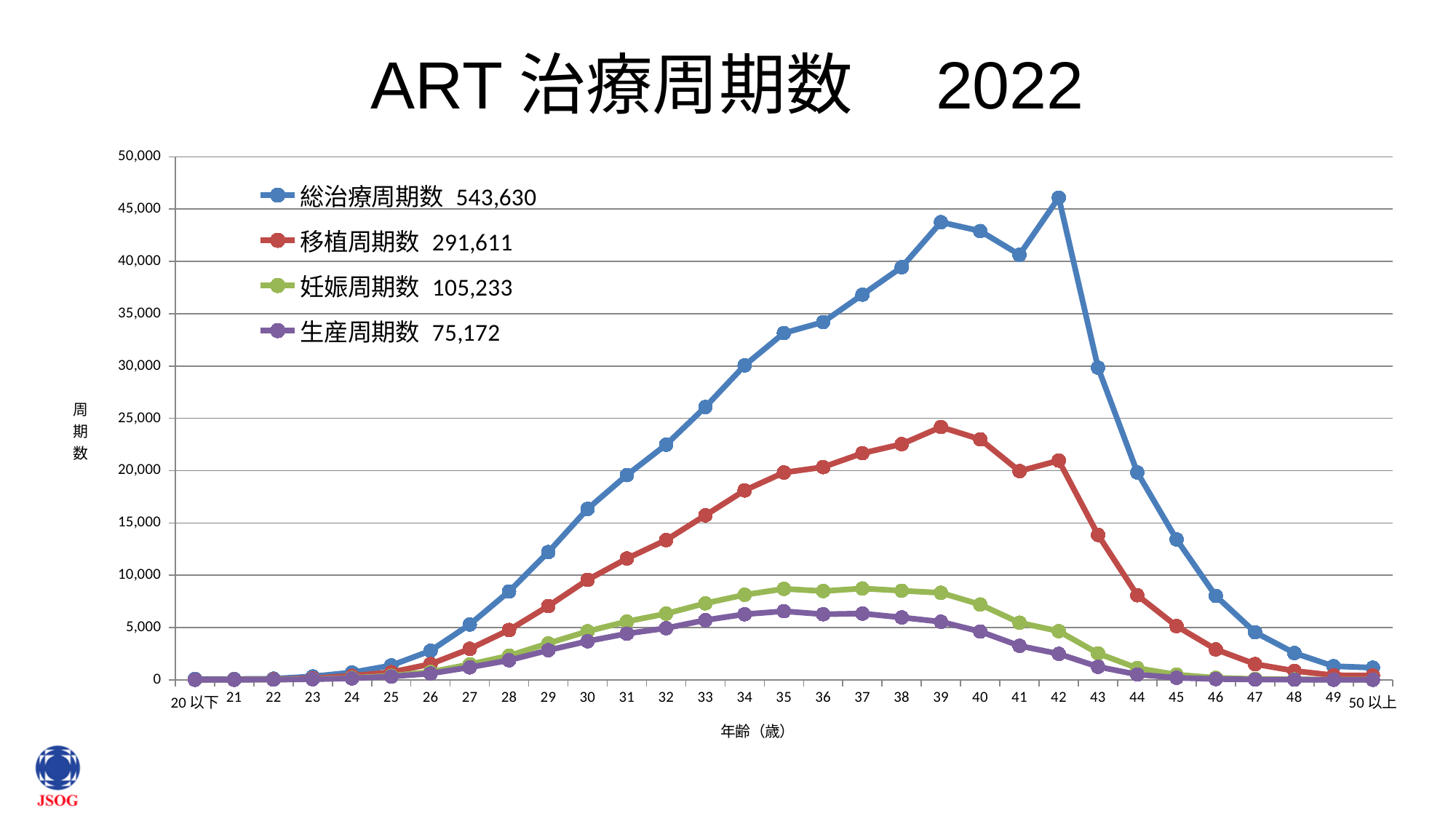

# ART治療周期数　2022

### Chart

| Category | 総治療周期数 543,630 | 移植周期数 291,611 | 妊娠周期数 105,233 | 生産周期数 75,172 |
|---|---|---|---|---|
| 20以下 | 80.0 | 8.0 | 4.0 | 3.0 |
| 21 | 73.0 | 32.0 | 13.0 | 9.0 |
| 22 | 106.0 | 46.0 | 25.0 | 18.0 |
| 23 | 321.0 | 155.0 | 72.0 | 60.0 |
| 24 | 704.0 | 379.0 | 182.0 | 141.0 |
| 25 | 1375.0 | 730.0 | 386.0 | 317.0 |
| 26 | 2777.0 | 1507.0 | 752.0 | 603.0 |
| 27 | 5290.0 | 2961.0 | 1477.0 | 1193.0 |
| 28 | 8452.0 | 4764.0 | 2306.0 | 1869.0 |
| 29 | 12217.0 | 7054.0 | 3489.0 | 2831.0 |
| 30 | 16342.0 | 9563.0 | 4639.0 | 3692.0 |
| 31 | 19571.0 | 11596.0 | 5574.0 | 4415.0 |
| 32 | 22481.0 | 13366.0 | 6323.0 | 4939.0 |
| 33 | 26083.0 | 15732.0 | 7312.0 | 5704.0 |
| 34 | 30060.0 | 18109.0 | 8132.0 | 6268.0 |
| 35 | 33153.0 | 19818.0 | 8702.0 | 6558.0 |
| 36 | 34198.0 | 20337.0 | 8486.0 | 6271.0 |
| 37 | 36825.0 | 21664.0 | 8734.0 | 6335.0 |
| 38 | 39450.0 | 22535.0 | 8522.0 | 5960.0 |
| 39 | 43750.0 | 24167.0 | 8320.0 | 5550.0 |
| 40 | 42903.0 | 22990.0 | 7199.0 | 4616.0 |
| 41 | 40639.0 | 19954.0 | 5460.0 | 3249.0 |
| 42 | 46095.0 | 20960.0 | 4651.0 | 2484.0 |
| 43 | 29849.0 | 13859.0 | 2524.0 | 1246.0 |
| 44 | 19824.0 | 8085.0 | 1116.0 | 508.0 |
| 45 | 13425.0 | 5131.0 | 490.0 | 197.0 |
| 46 | 8019.0 | 2908.0 | 190.0 | 77.0 |
| 47 | 4542.0 | 1506.0 | 85.0 | 29.0 |
| 48 | 2561.0 | 851.0 | 39.0 | 16.0 |
| 49 | 1302.0 | 432.0 | 17.0 | 8.0 |
| 50以上 | 1163.0 | 412.0 | 12.0 | 6.0 |